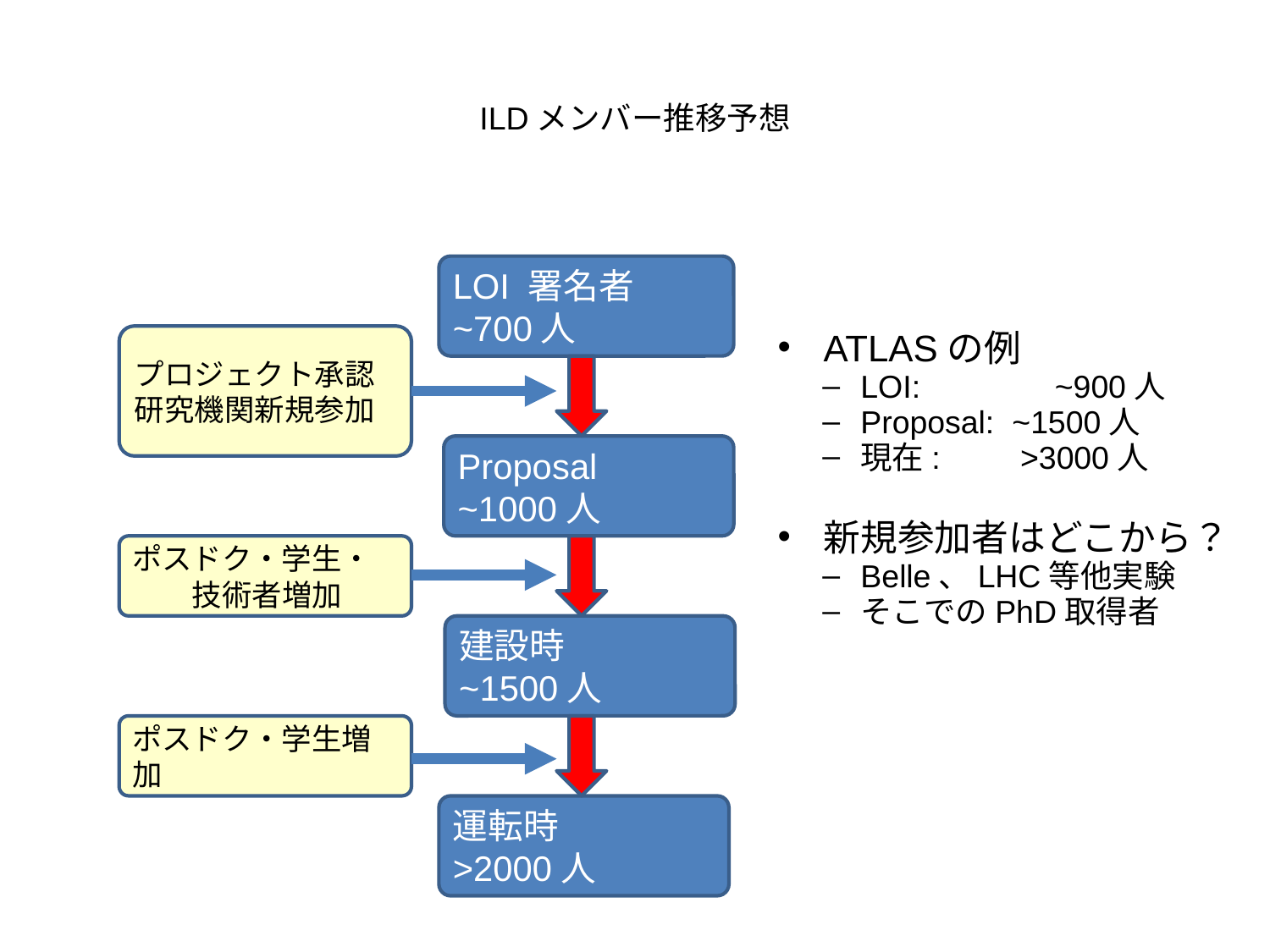

# ILDメンバー推移予想

LOI 署名者
~700人

プロジェクト承認
研究機関新規参加
ATLASの例
LOI:         　 ~900人
Proposal:  ~1500人
現在:         >3000人

新規参加者はどこから？
Belle、LHC等他実験
そこでのPhD取得者

Proposal
~1000人

ポスドク・学生・　　技術者増加

建設時
~1500人

ポスドク・学生増加

運転時
>2000人